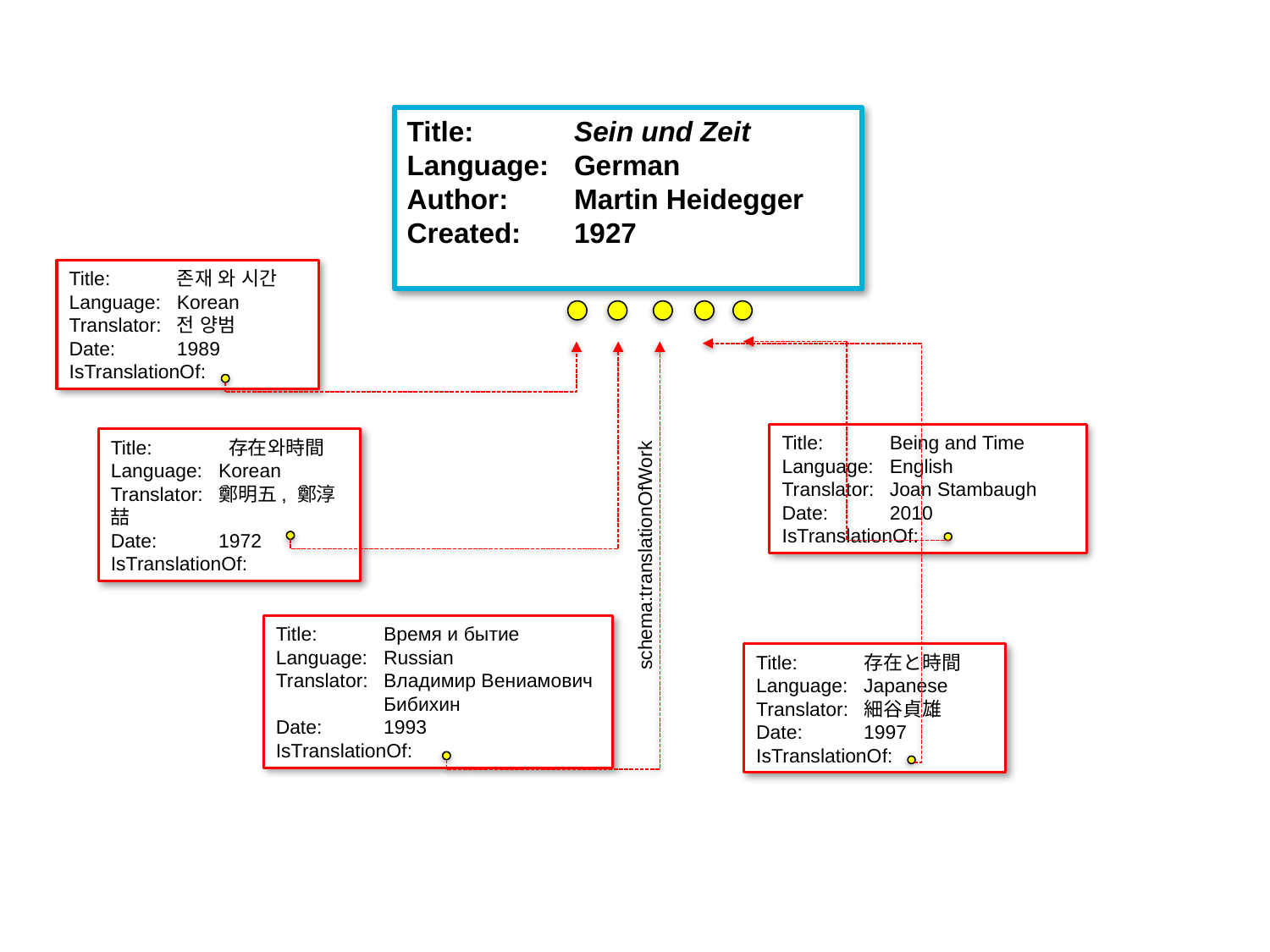

Title:	Sein und Zeit
Language:	German
Author:	Martin Heidegger
Created:	1927

Title:	존재 와 시간 Language:	Korean
Translator:	전 양범
Date:	1989
IsTranslationOf:

Title:	Being and Time
Language:	English
Translator:	Joan Stambaugh
Date:	2010
IsTranslationOf:

Title:	 存在와時間
Language:	Korean
Translator:	鄭明五, 鄭淳喆
Date:	1972
IsTranslationOf:

schema:translationOfWork
Title:	Время и бытие
Language:	Russian
Translator:	Владимир Вениамович
	Бибихин
Date:	1993
IsTranslationOf:
Title:	存在と時間
Language:	Japanese
Translator:	細谷貞雄
Date:	1997
IsTranslationOf: